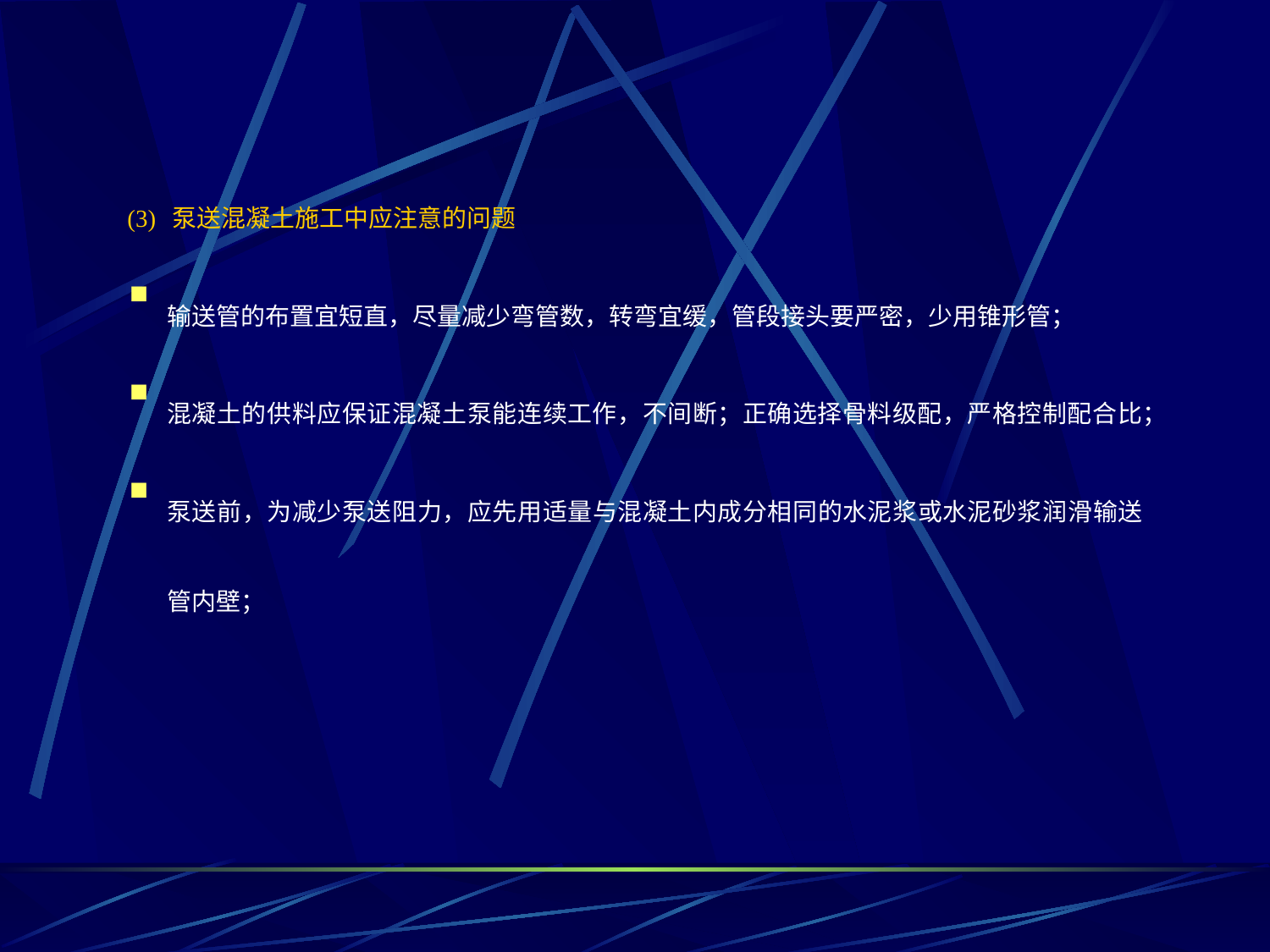

(3) 泵送混凝土施工中应注意的问题
输送管的布置宜短直，尽量减少弯管数，转弯宜缓，管段接头要严密，少用锥形管；
混凝土的供料应保证混凝土泵能连续工作，不间断；正确选择骨料级配，严格控制配合比；
泵送前，为减少泵送阻力，应先用适量与混凝土内成分相同的水泥浆或水泥砂浆润滑输送管内壁；